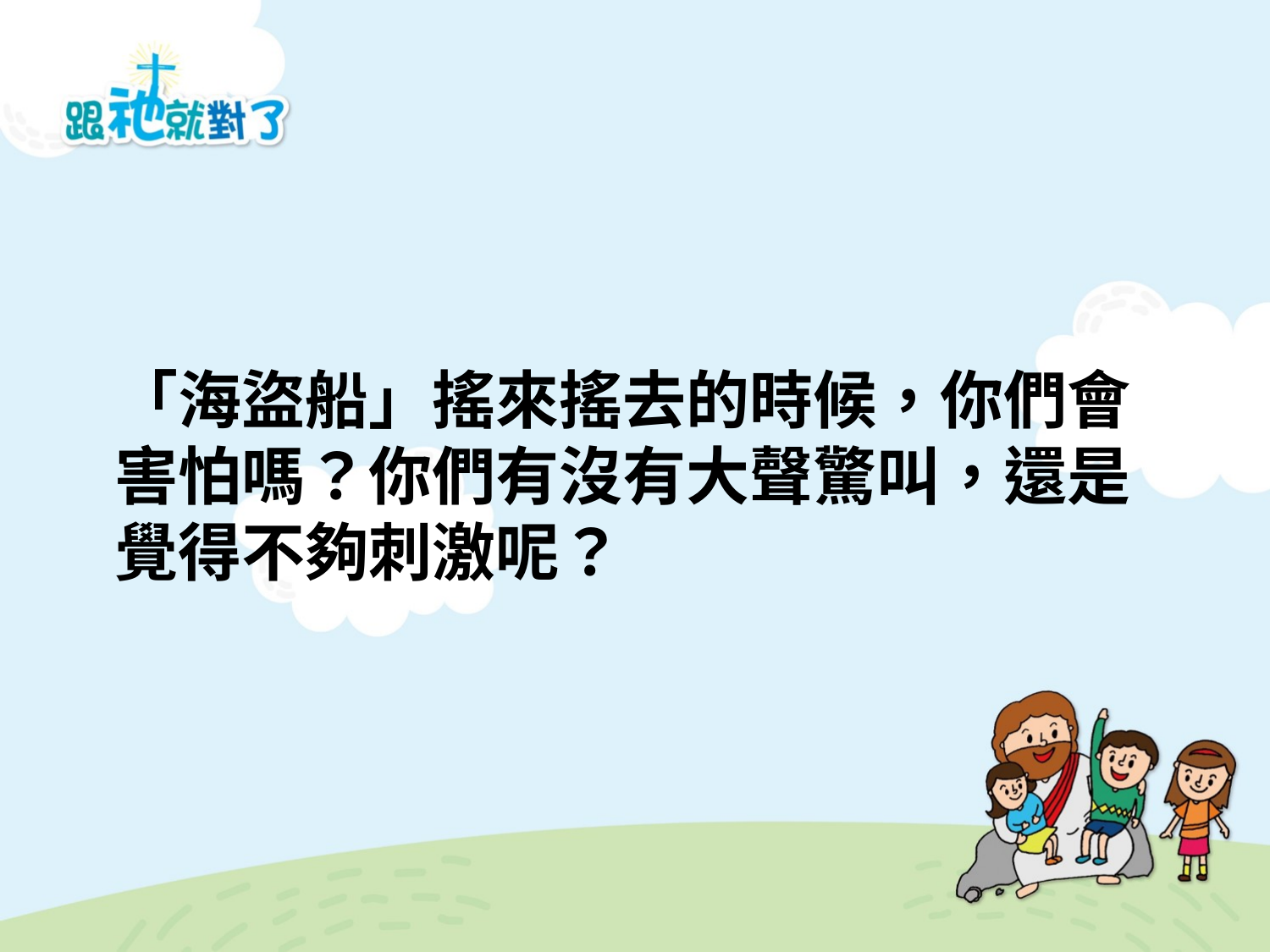

「海盜船」搖來搖去的時候，你們會害怕嗎？你們有沒有大聲驚叫，還是覺得不夠刺激呢？